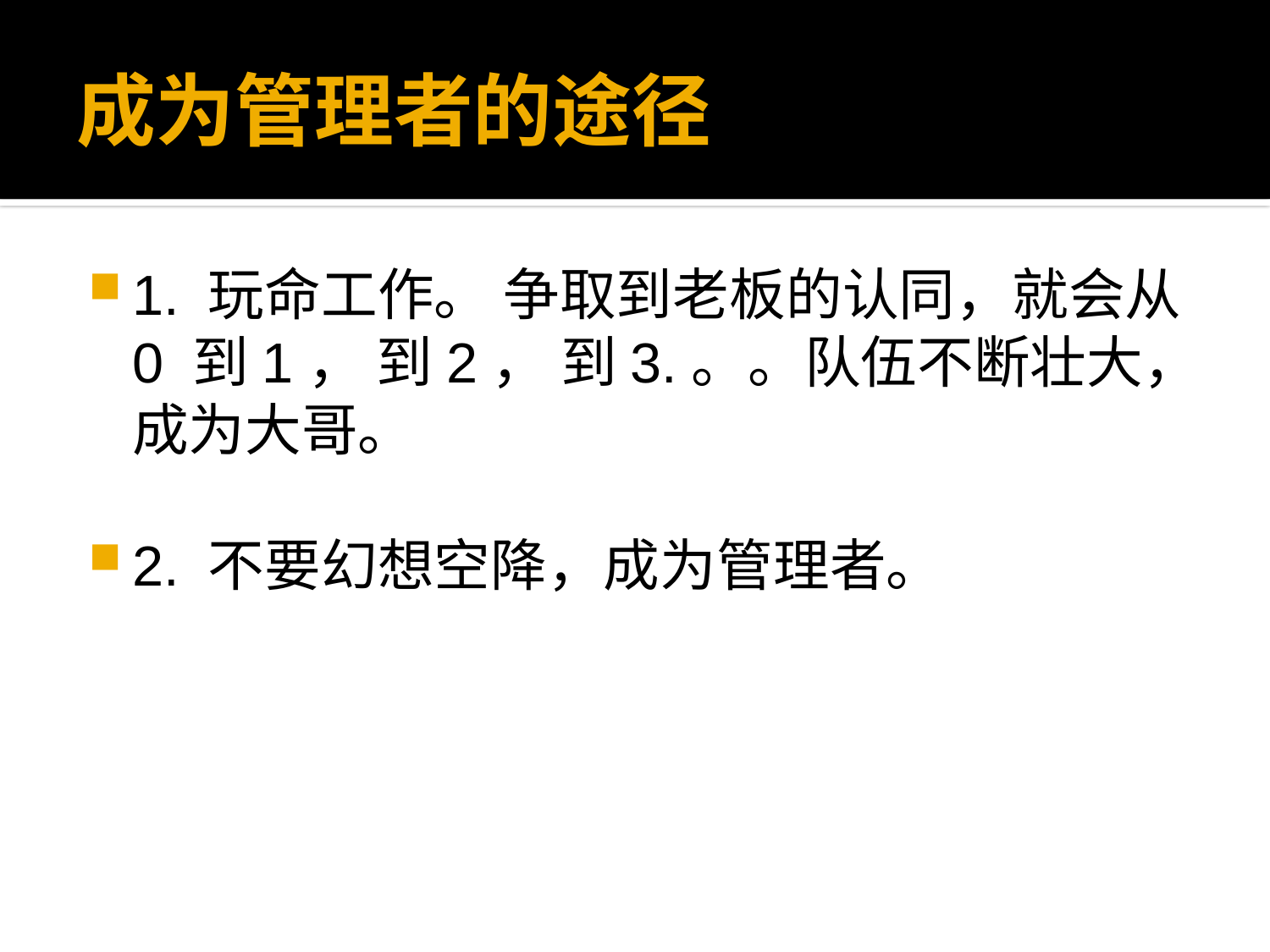

# 成为管理者的途径
1. 玩命工作。 争取到老板的认同，就会从0 到1， 到2， 到3.。。队伍不断壮大，成为大哥。

2. 不要幻想空降，成为管理者。